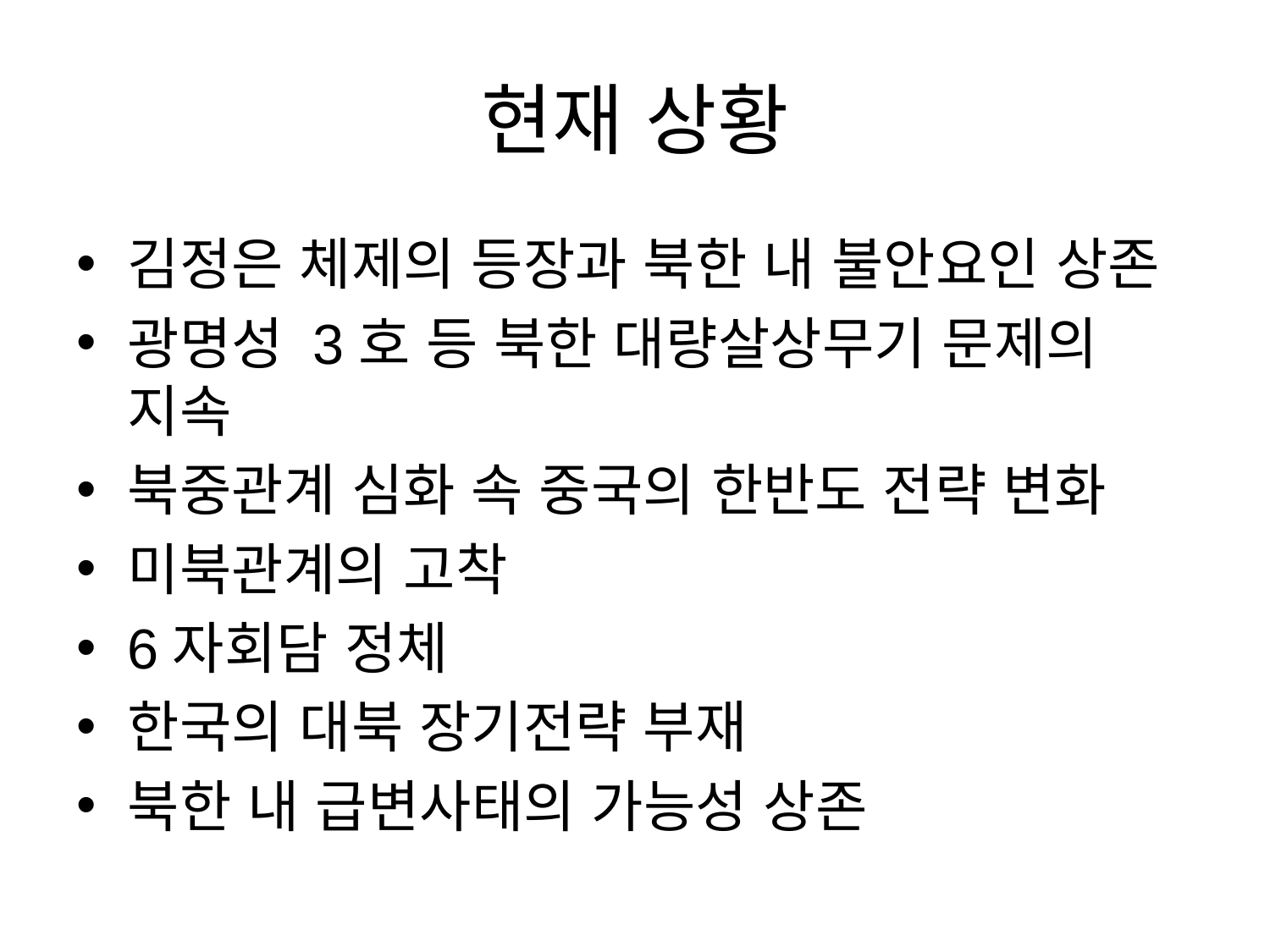

# 현재 상황
김정은 체제의 등장과 북한 내 불안요인 상존
광명성 3호 등 북한 대량살상무기 문제의 지속
북중관계 심화 속 중국의 한반도 전략 변화
미북관계의 고착
6자회담 정체
한국의 대북 장기전략 부재
북한 내 급변사태의 가능성 상존